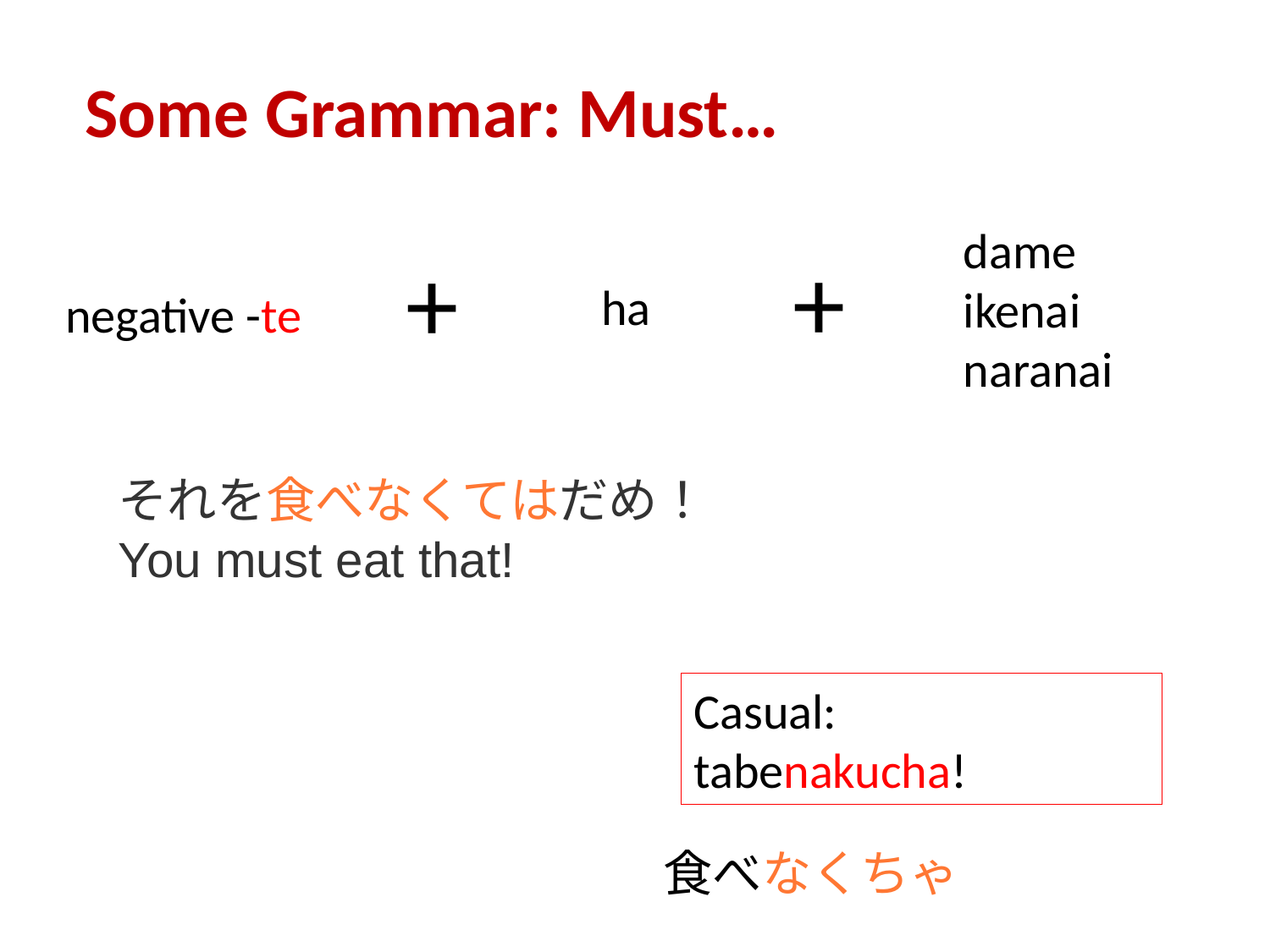

Some Grammar: Must…
dame
ikenai
naranai
+
+
ha
negative -te
それを食べなくてはだめ！
You must eat that!
Casual:    tabenakucha!
食べなくちゃ